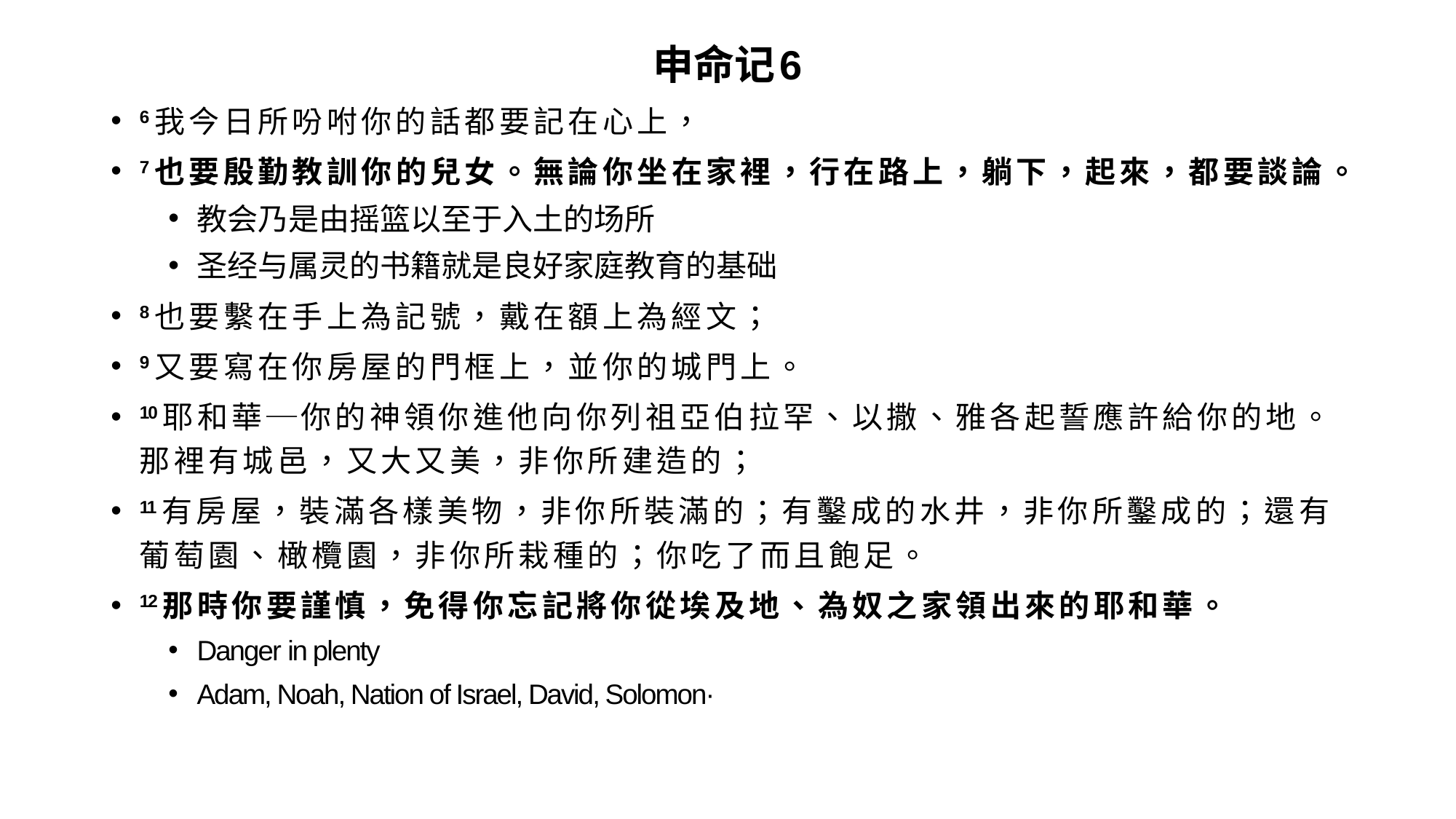

申命记6
6 我 今 日 所 吩 咐 你 的 話 都 要 記 在 心 上 ，
7 也 要 殷 勤 教 訓 你 的 兒 女 。 無 論 你 坐 在 家 裡 ， 行 在 路 上 ， 躺 下 ， 起 來 ， 都 要 談 論 。
教会乃是由摇篮以至于入土的场所
圣经与属灵的书籍就是良好家庭教育的基础
8 也 要 繫 在 手 上 為 記 號 ， 戴 在 額 上 為 經 文 ；
9 又 要 寫 在 你 房 屋 的 門 框 上 ， 並 你 的 城 門 上 。
10 耶 和 華 ─ 你 的 神 領 你 進 他 向 你 列 祖 亞 伯 拉 罕 、 以 撒 、 雅 各 起 誓 應 許 給 你 的 地 。 那 裡 有 城 邑 ， 又 大 又 美 ， 非 你 所 建 造 的 ；
11 有 房 屋 ， 裝 滿 各 樣 美 物 ， 非 你 所 裝 滿 的 ； 有 鑿 成 的 水 井 ， 非 你 所 鑿 成 的 ； 還 有 葡 萄 園 、 橄 欖 園 ， 非 你 所 栽 種 的 ； 你 吃 了 而 且 飽 足 。
12 那 時 你 要 謹 慎 ， 免 得 你 忘 記 將 你 從 埃 及 地 、 為 奴 之 家 領 出 來 的 耶 和 華 。
Danger in plenty
Adam, Noah, Nation of Israel, David, Solomon·